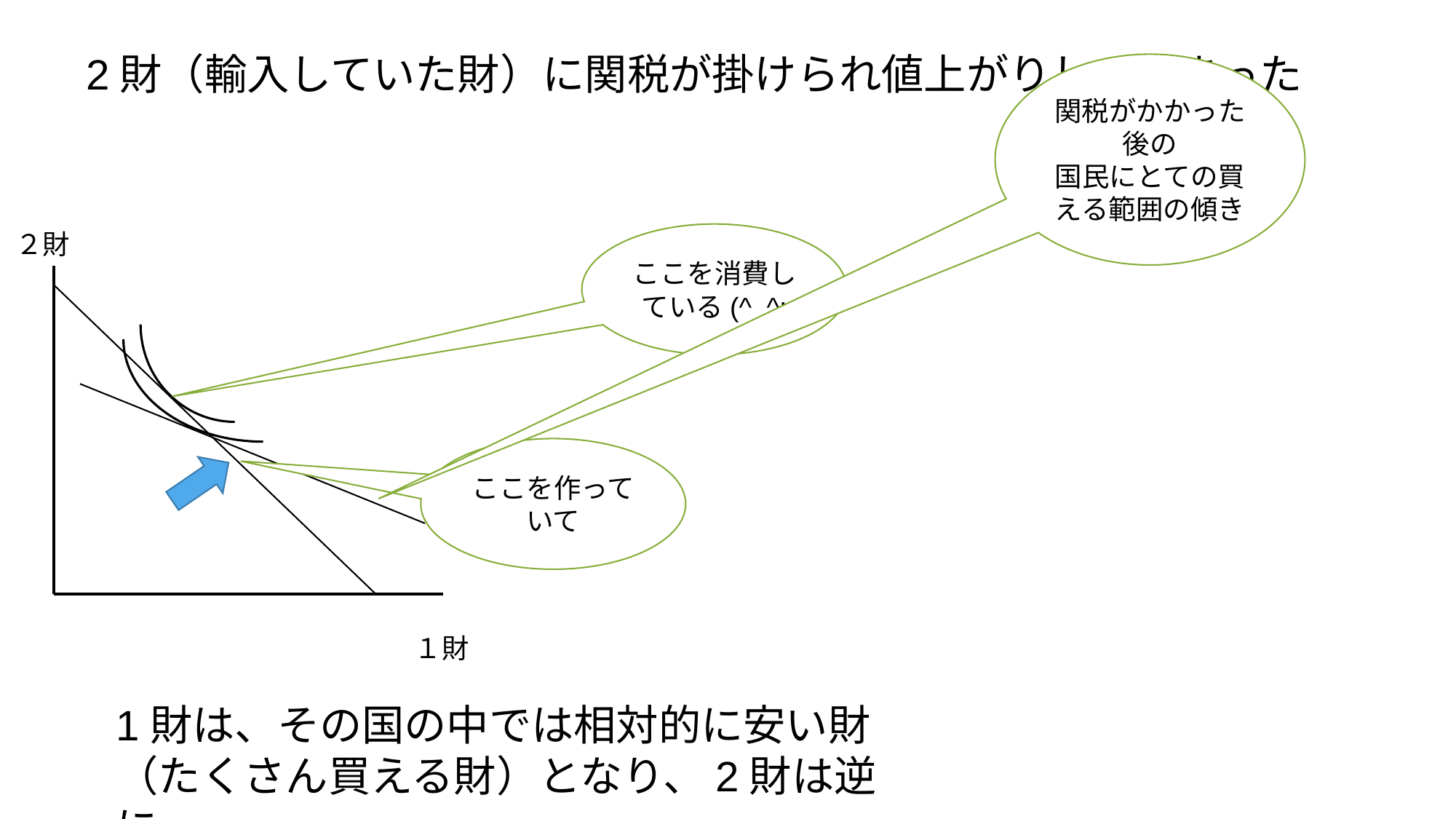

2財（輸入していた財）に関税が掛けられ値上がりしてしまった
関税がかかった後の
国民にとての買える範囲の傾き
２財
ここを消費している(^_^;

ここを作っていて

１財
1財は、その国の中では相対的に安い財（たくさん買える財）となり、2財は逆に。。。